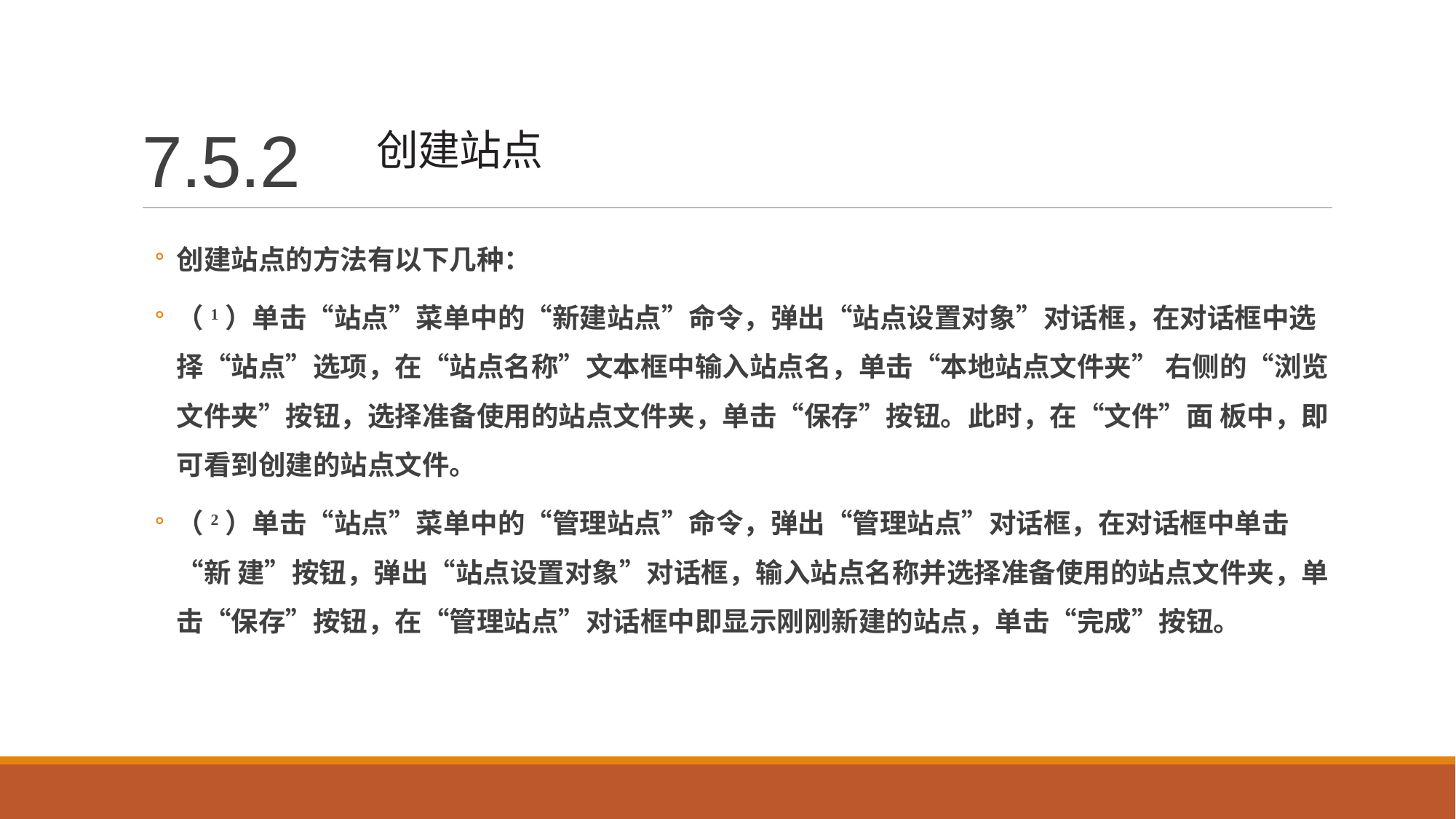

# 7.5.2   创建站点
创建站点的方法有以下几种：
（1）单击“站点”菜单中的“新建站点”命令，弹出“站点设置对象”对话框，在对话框中选择“站点”选项，在“站点名称”文本框中输入站点名，单击“本地站点文件夹” 右侧的“浏览文件夹”按钮，选择准备使用的站点文件夹，单击“保存”按钮。此时，在“文件”面 板中，即可看到创建的站点文件。
（2）单击“站点”菜单中的“管理站点”命令，弹出“管理站点”对话框，在对话框中单击“新 建”按钮，弹出“站点设置对象”对话框，输入站点名称并选择准备使用的站点文件夹，单击“保存”按钮，在“管理站点”对话框中即显示刚刚新建的站点，单击“完成”按钮。